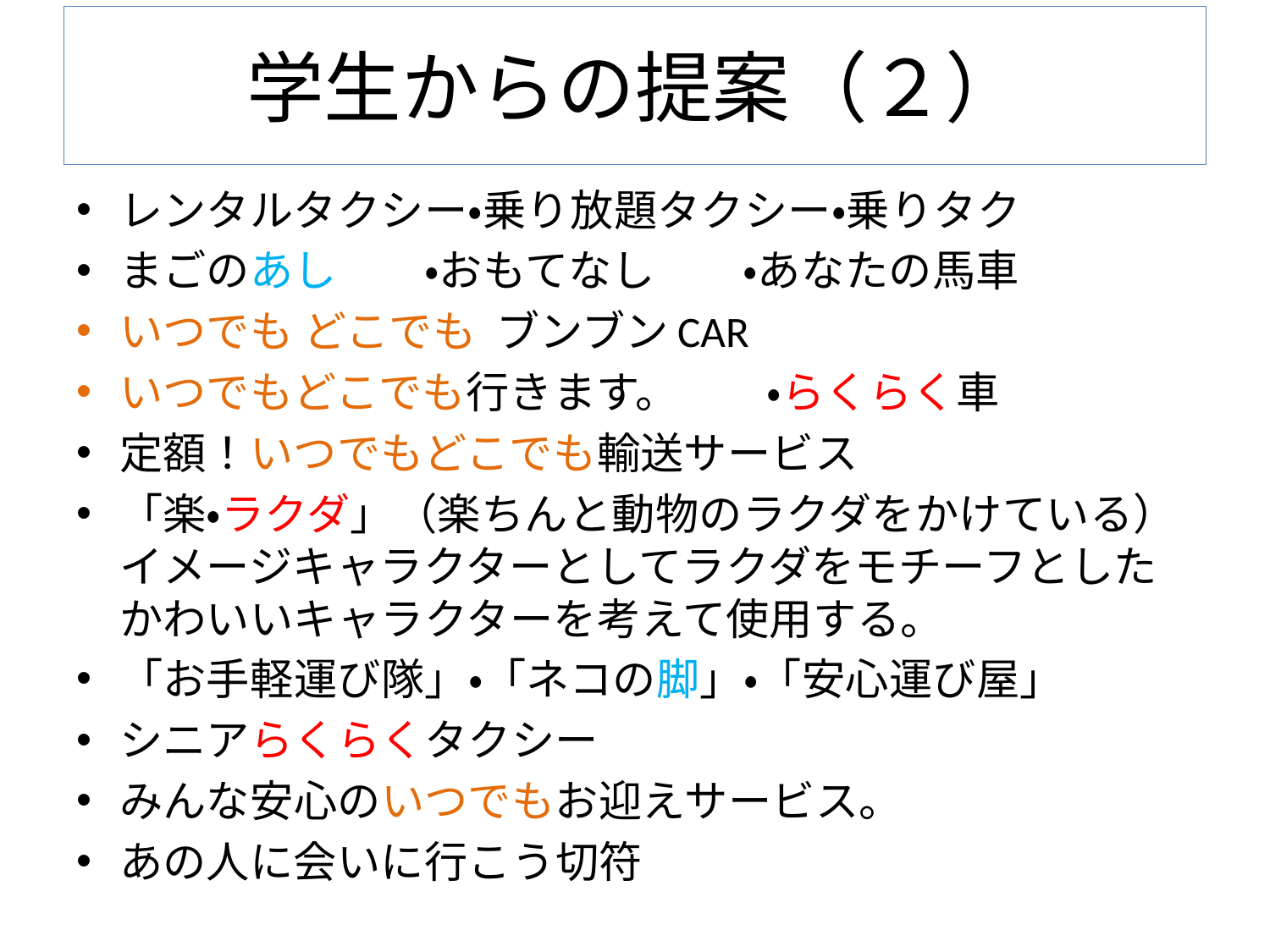

# 学生からの提案（２）
レンタルタクシー・乗り放題タクシー・乗りタク
まごのあし　　・おもてなし　　・あなたの馬車
いつでも どこでも  ブンブンCAR
いつでもどこでも行きます。　　・らくらく車
定額！いつでもどこでも輸送サービス
「楽・ラクダ」（楽ちんと動物のラクダをかけている）イメージキャラクターとしてラクダをモチーフとしたかわいいキャラクターを考えて使用する。
「お手軽運び隊」・「ネコの脚」・「安心運び屋」
シニアらくらくタクシー
みんな安心のいつでもお迎えサービス。
あの人に会いに行こう切符